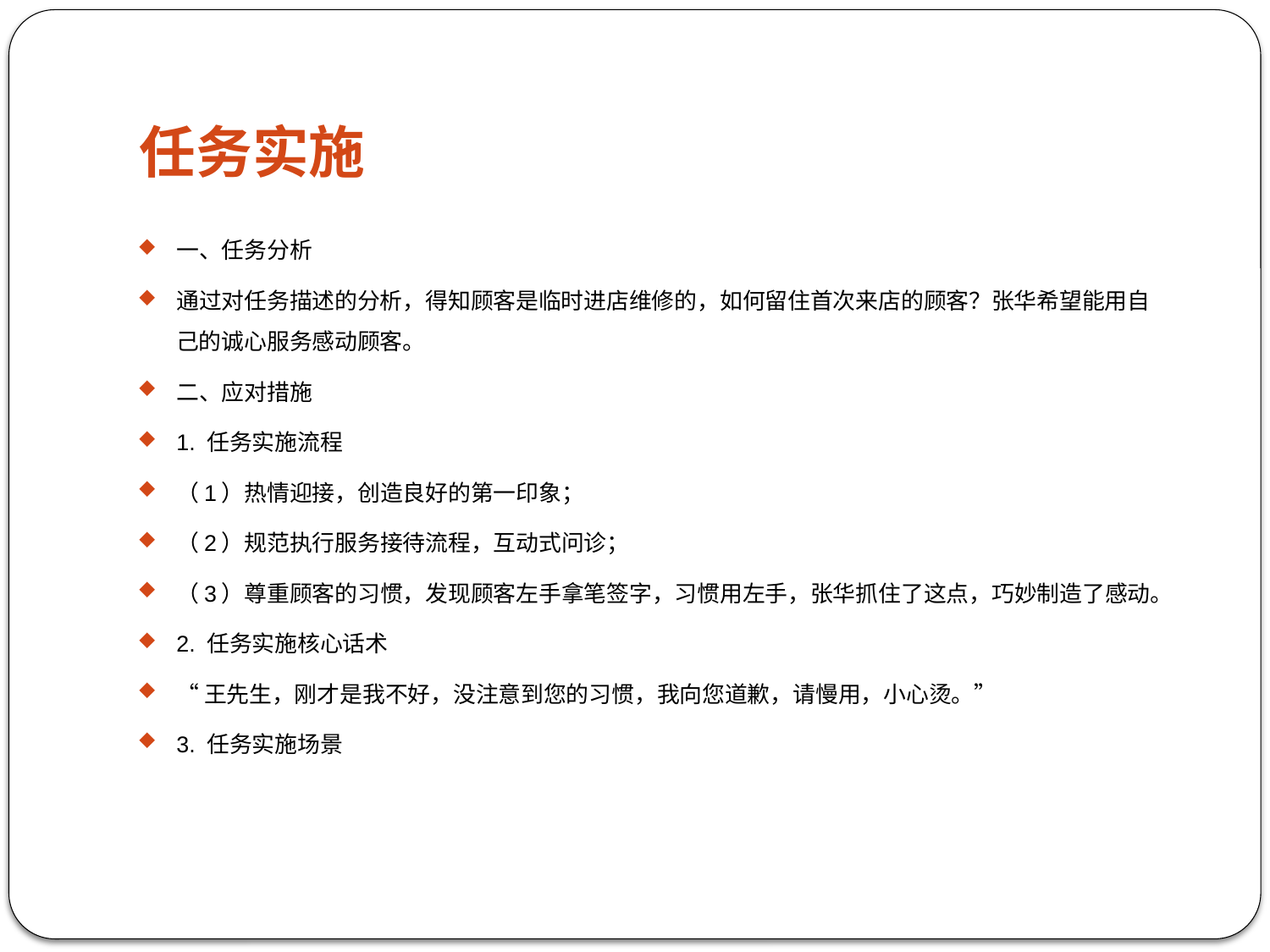

# 任务实施
一、任务分析
通过对任务描述的分析，得知顾客是临时进店维修的，如何留住首次来店的顾客？张华希望能用自己的诚心服务感动顾客。
二、应对措施
1. 任务实施流程
（1）热情迎接，创造良好的第一印象；
（2）规范执行服务接待流程，互动式问诊；
（3）尊重顾客的习惯，发现顾客左手拿笔签字，习惯用左手，张华抓住了这点，巧妙制造了感动。
2. 任务实施核心话术
“王先生，刚才是我不好，没注意到您的习惯，我向您道歉，请慢用，小心烫。”
3. 任务实施场景